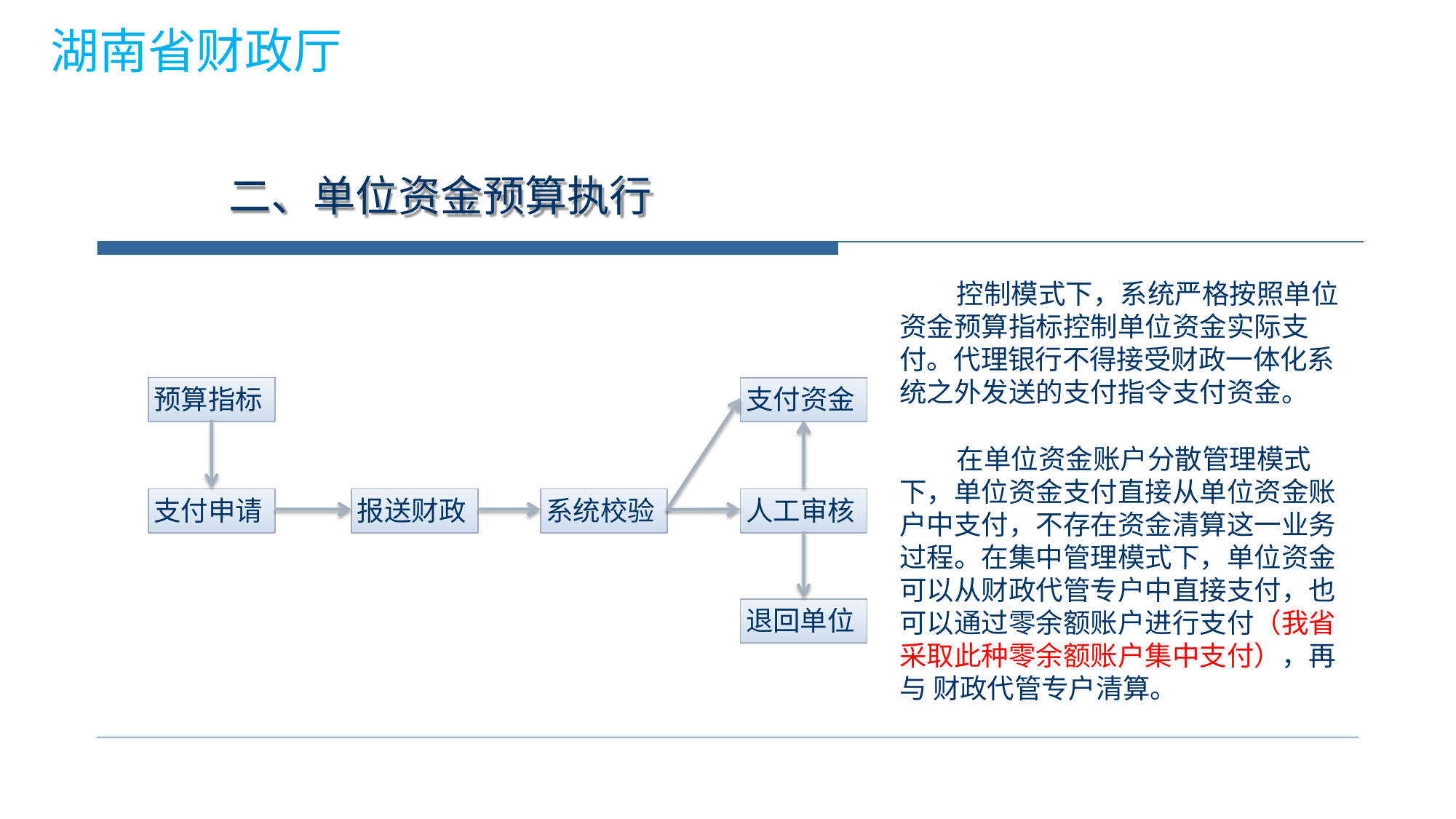

湖南省财政厅

# 二、单位资金预算执行
控制模式下，系统严格按照单位 资金预算指标控制单位资金实际支 付。代理银行不得接受财政一体化系 统之外发送的支付指令支付资金。

在单位资金账户分散管理模式 下，单位资金支付直接从单位资金账 户中支付，不存在资金清算这一业务 过程。在集中管理模式下，单位资金 可以从财政代管专户中直接支付，也 可以通过零余额账户进行支付（我省采取此种零余额账户集中支付），再与 财政代管专户清算。

预算指标
支付资金

支付申请
报送财政
系统校验
人工审核

退回单位

36